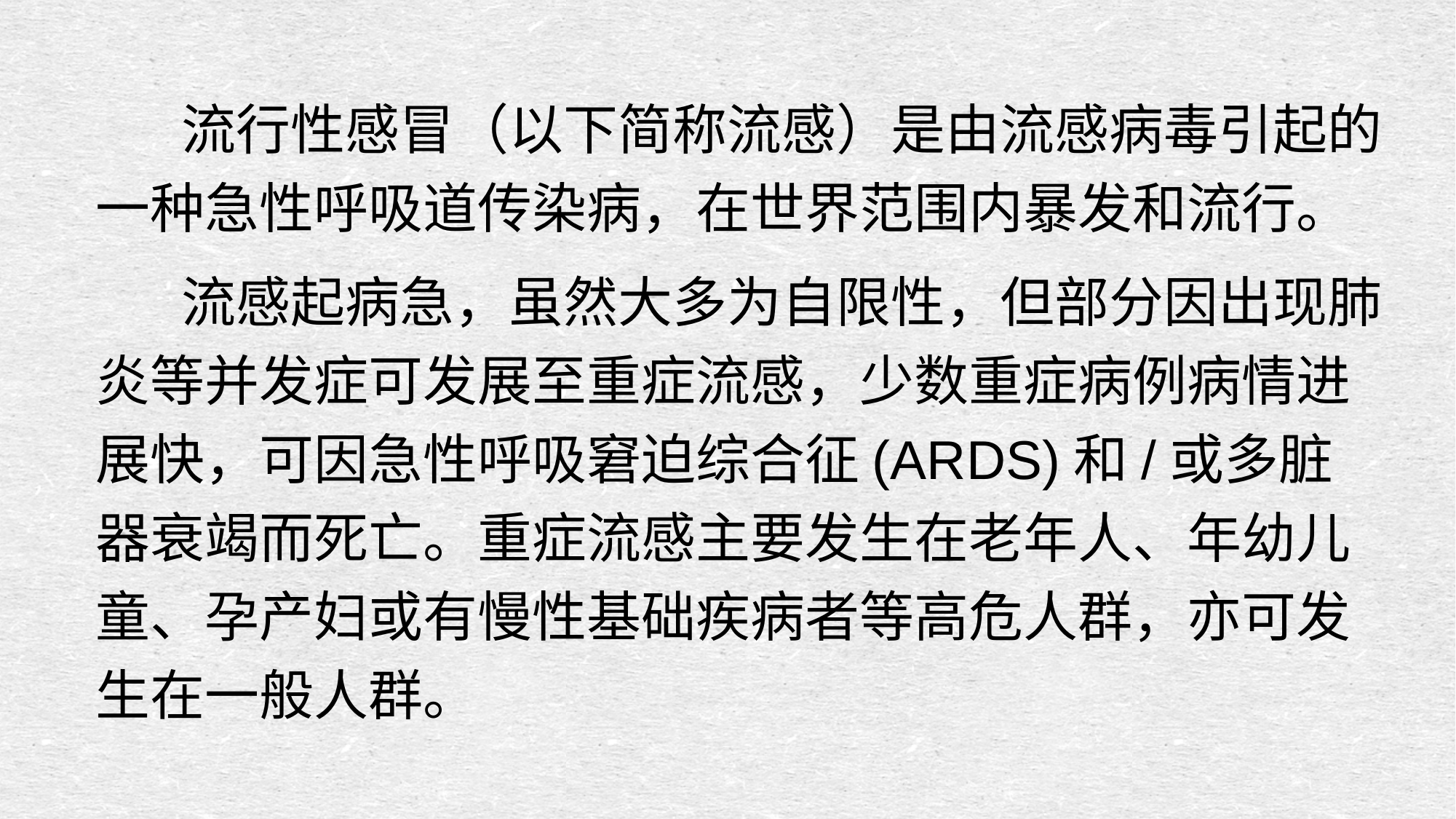

流行性感冒（以下简称流感）是由流感病毒引起的一种急性呼吸道传染病，在世界范围内暴发和流行。
      流感起病急，虽然大多为自限性，但部分因出现肺炎等并发症可发展至重症流感，少数重症病例病情进展快，可因急性呼吸窘迫综合征(ARDS)和/或多脏器衰竭而死亡。重症流感主要发生在老年人、年幼儿童、孕产妇或有慢性基础疾病者等高危人群，亦可发生在一般人群。